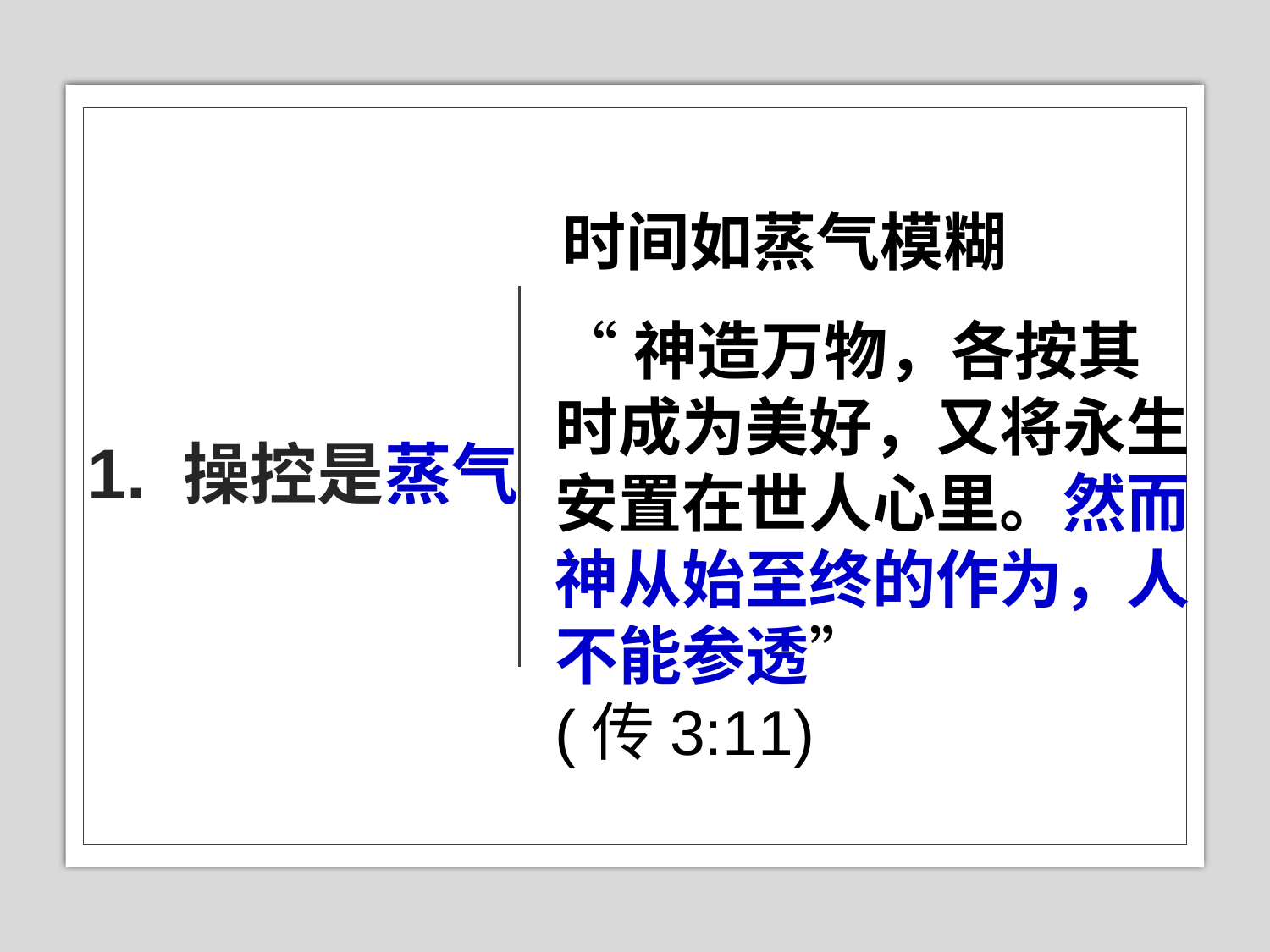

时间如蒸气模糊
# 1. 操控是蒸气
“神造万物，各按其时成为美好，又将永生安置在世人心里。然而 神从始至终的作为，人不能参透”               (传3:11)